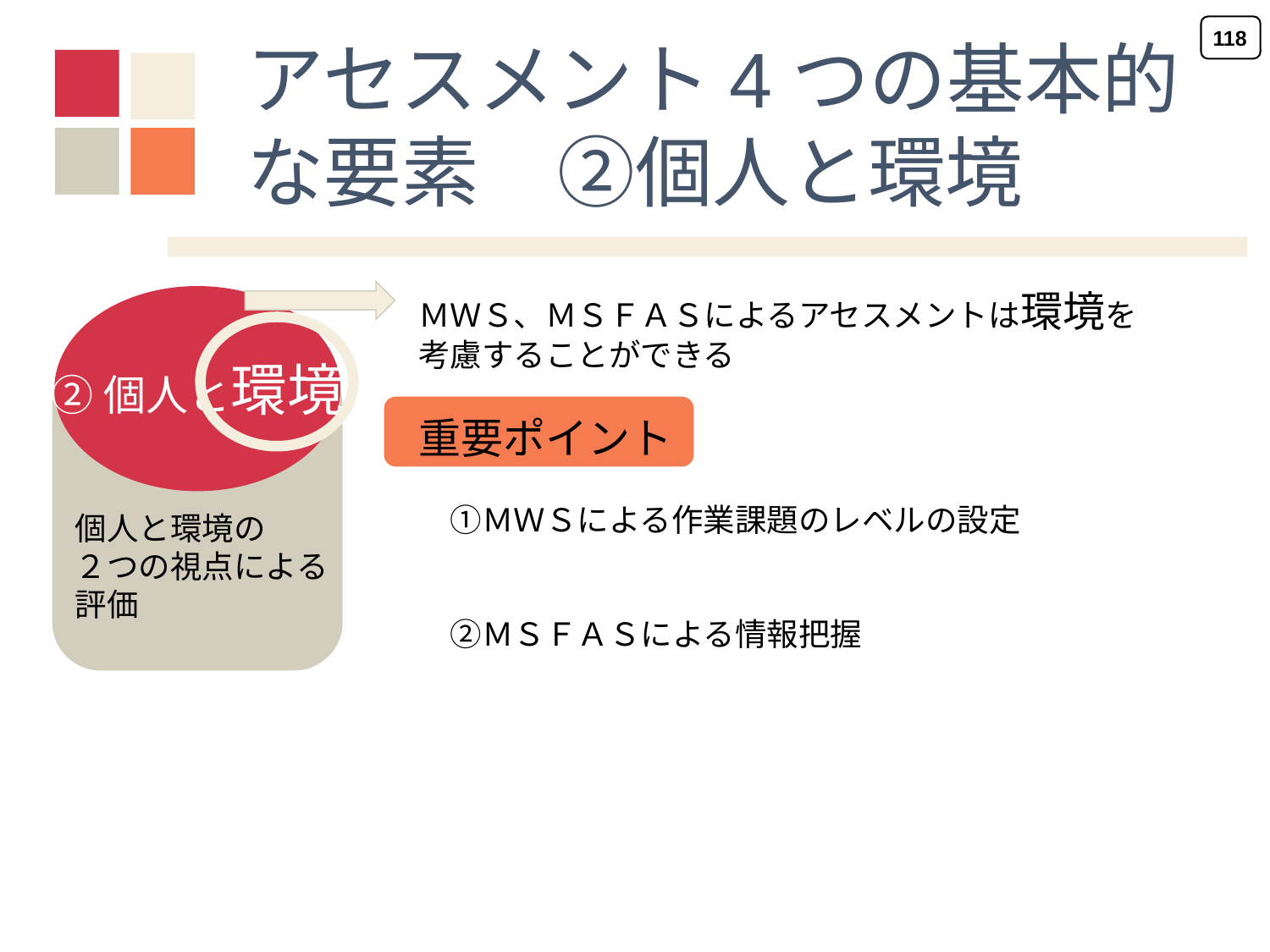

118

アセスメント4つの基本的
な要素　②個人と環境

ＭＷＳ、ＭＳＦＡＳによるアセスメントは環境を
考慮することができる

重要ポイント

　①ＭＷＳによる作業課題のレベルの設定

　②ＭＳＦＡＳによる情報把握

②個人と環境

個人と環境の
２つの視点による
評価